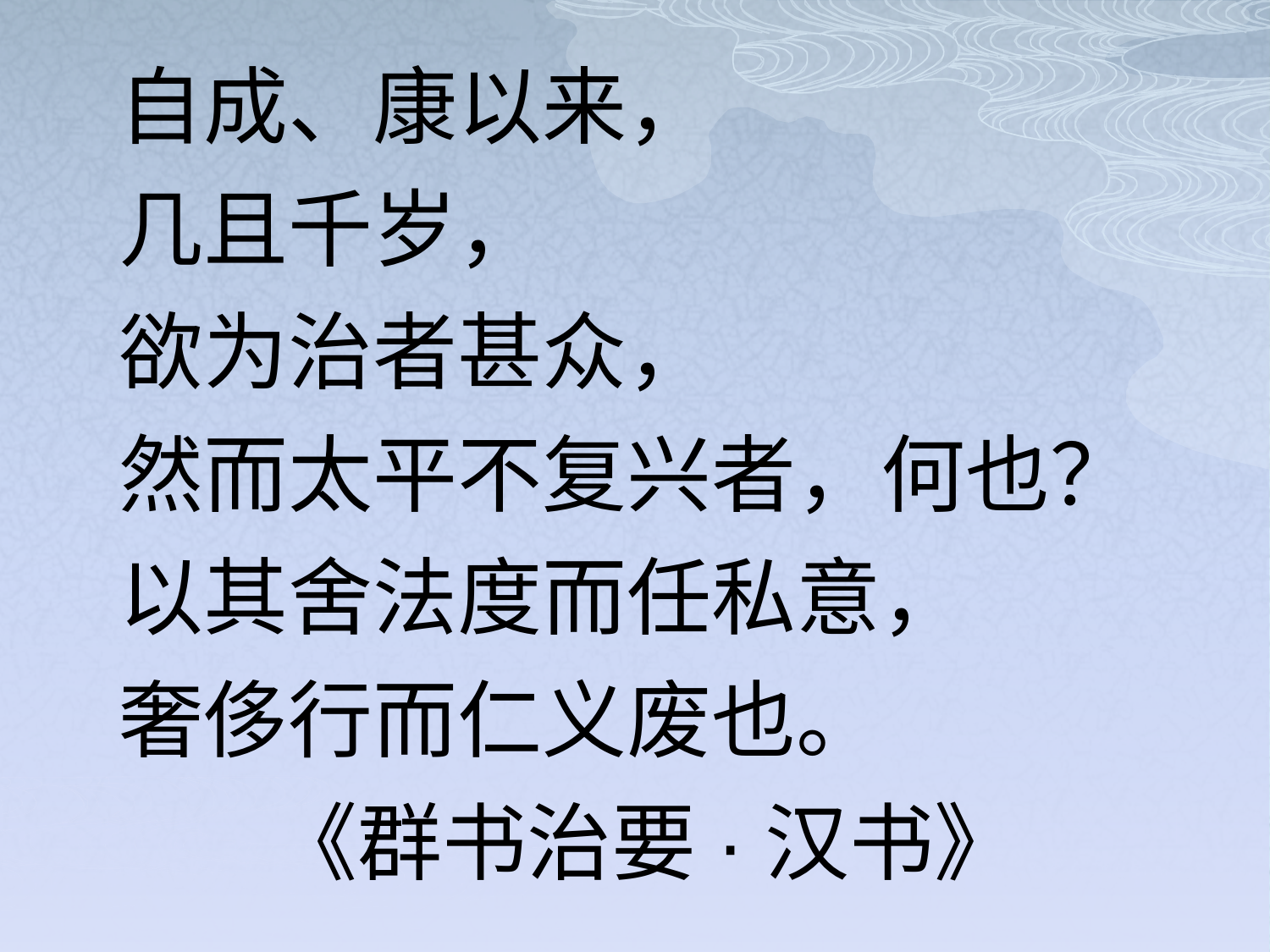

自成、康以来，
几且千岁，
欲为治者甚众，
然而太平不复兴者，何也？
以其舍法度而任私意，
奢侈行而仁义废也。
       《群书治要·汉书》